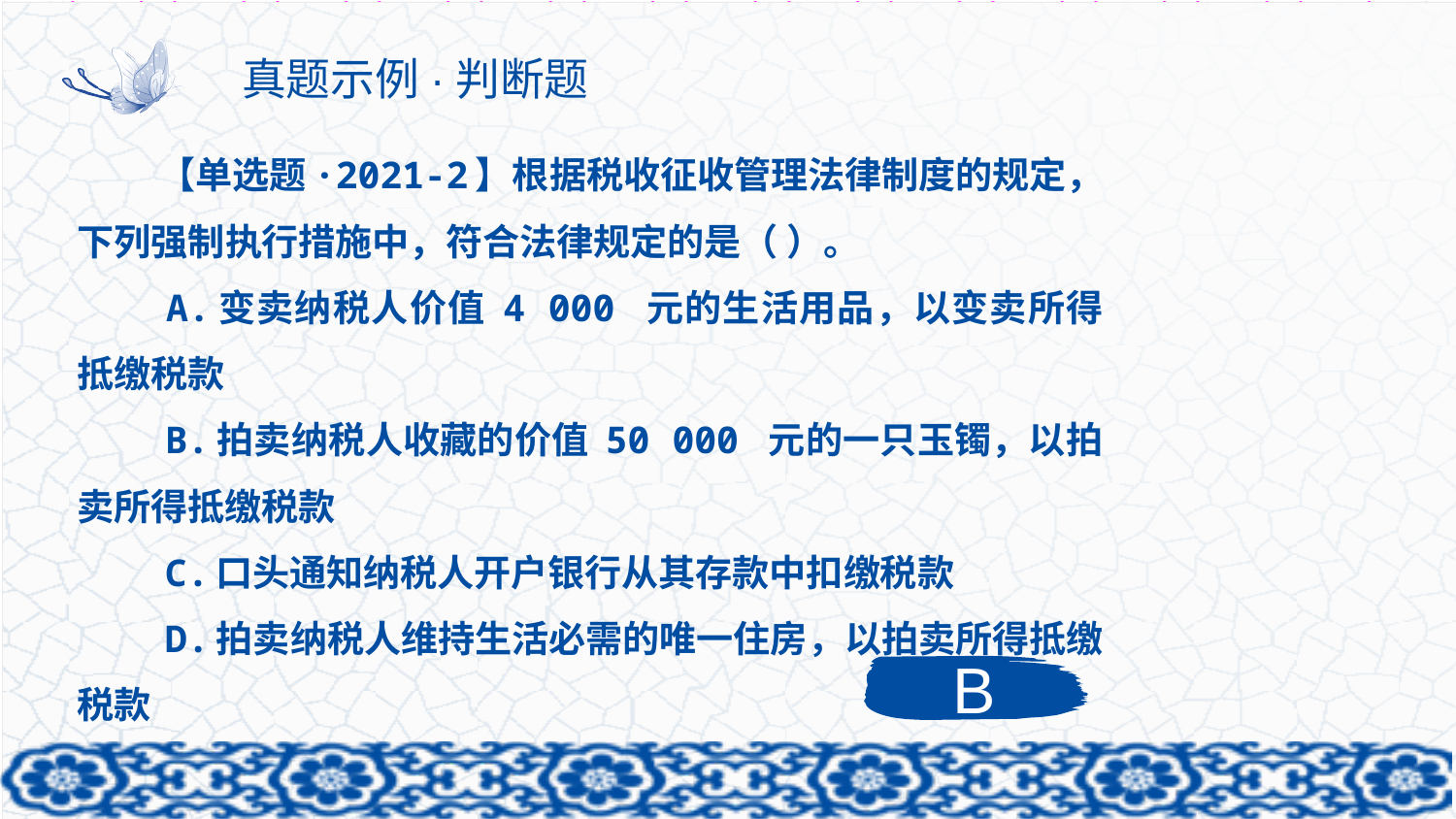

# 真题示例·判断题
 【单选题·2021-2】根据税收征收管理法律制度的规定，下列强制执行措施中，符合法律规定的是（ ）。
 A.变卖纳税人价值 4 000 元的生活用品，以变卖所得抵缴税款
 B.拍卖纳税人收藏的价值 50 000 元的一只玉镯，以拍卖所得抵缴税款
 C.口头通知纳税人开户银行从其存款中扣缴税款
 D.拍卖纳税人维持生活必需的唯一住房，以拍卖所得抵缴税款

B